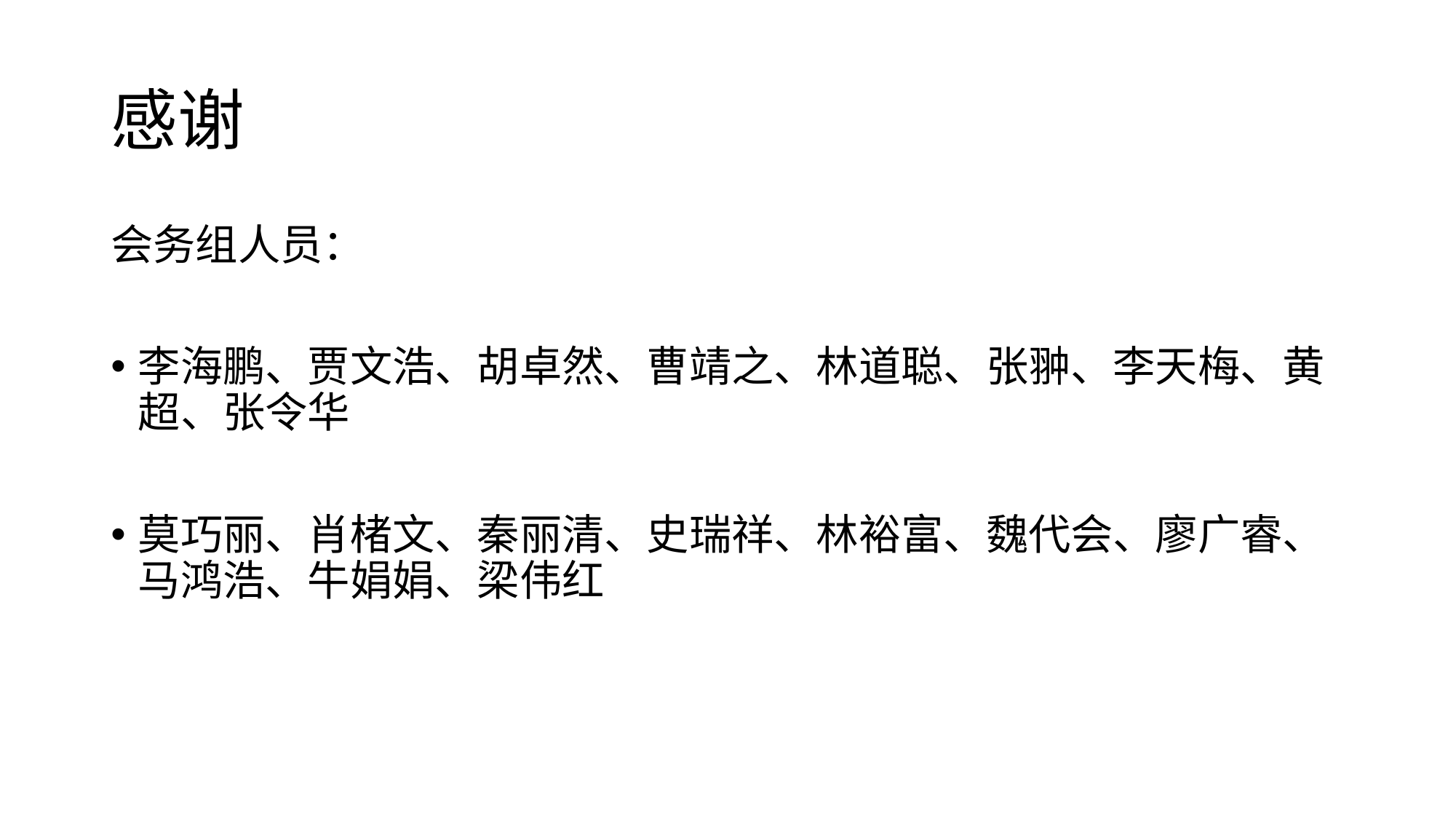

# 感谢
会务组人员：

李海鹏、贾文浩、胡卓然、曹靖之、林道聪、张翀、李天梅、黄超、张令华

莫巧丽、肖楮文、秦丽清、史瑞祥、林裕富、魏代会、廖广睿、马鸿浩、牛娟娟、梁伟红